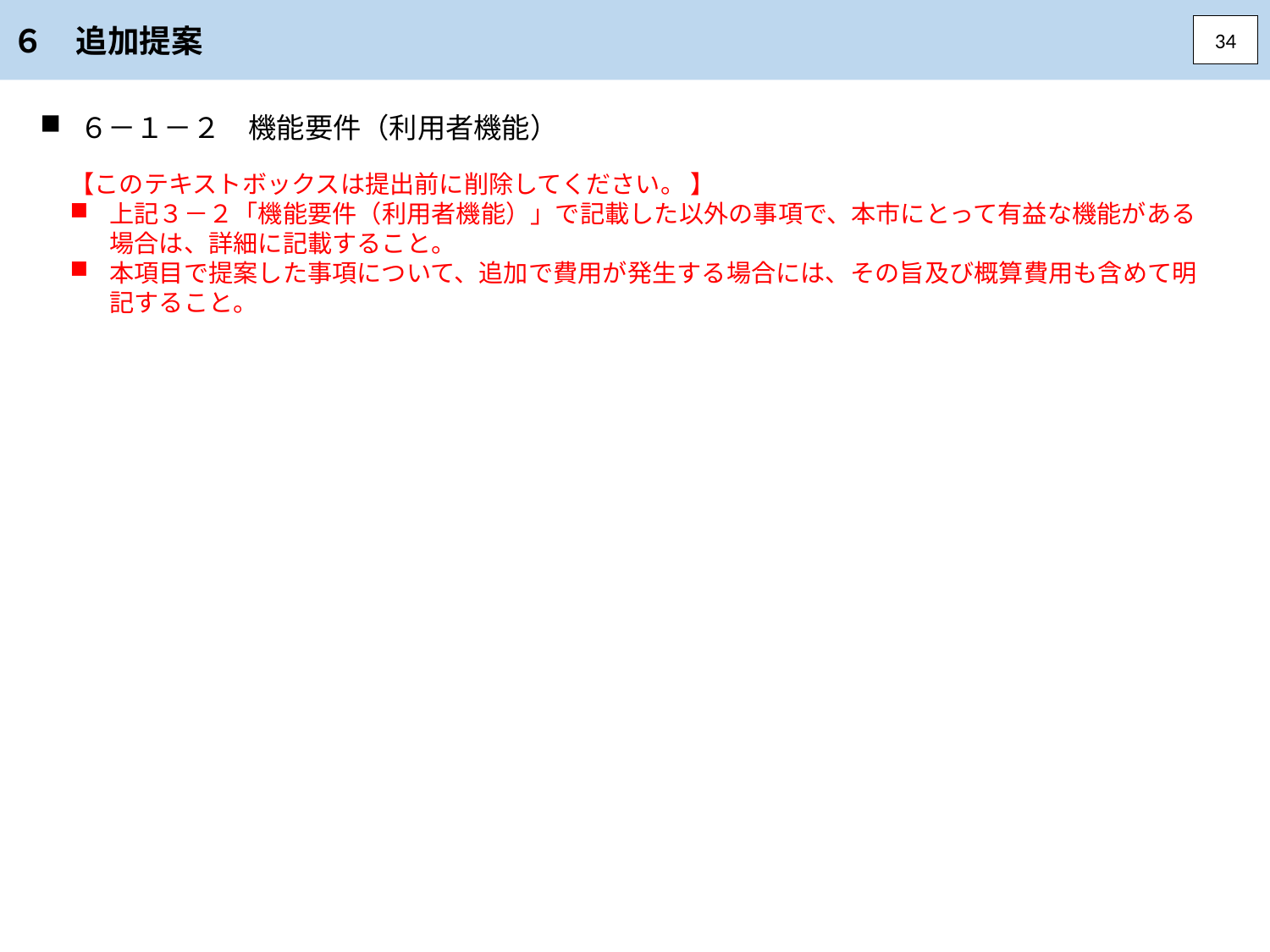

６　追加提案
34
６－１－２　機能要件（利用者機能）
【このテキストボックスは提出前に削除してください。 】
上記３－２「機能要件（利用者機能）」で記載した以外の事項で、本市にとって有益な機能がある場合は、詳細に記載すること。
本項目で提案した事項について、追加で費用が発生する場合には、その旨及び概算費用も含めて明記すること。